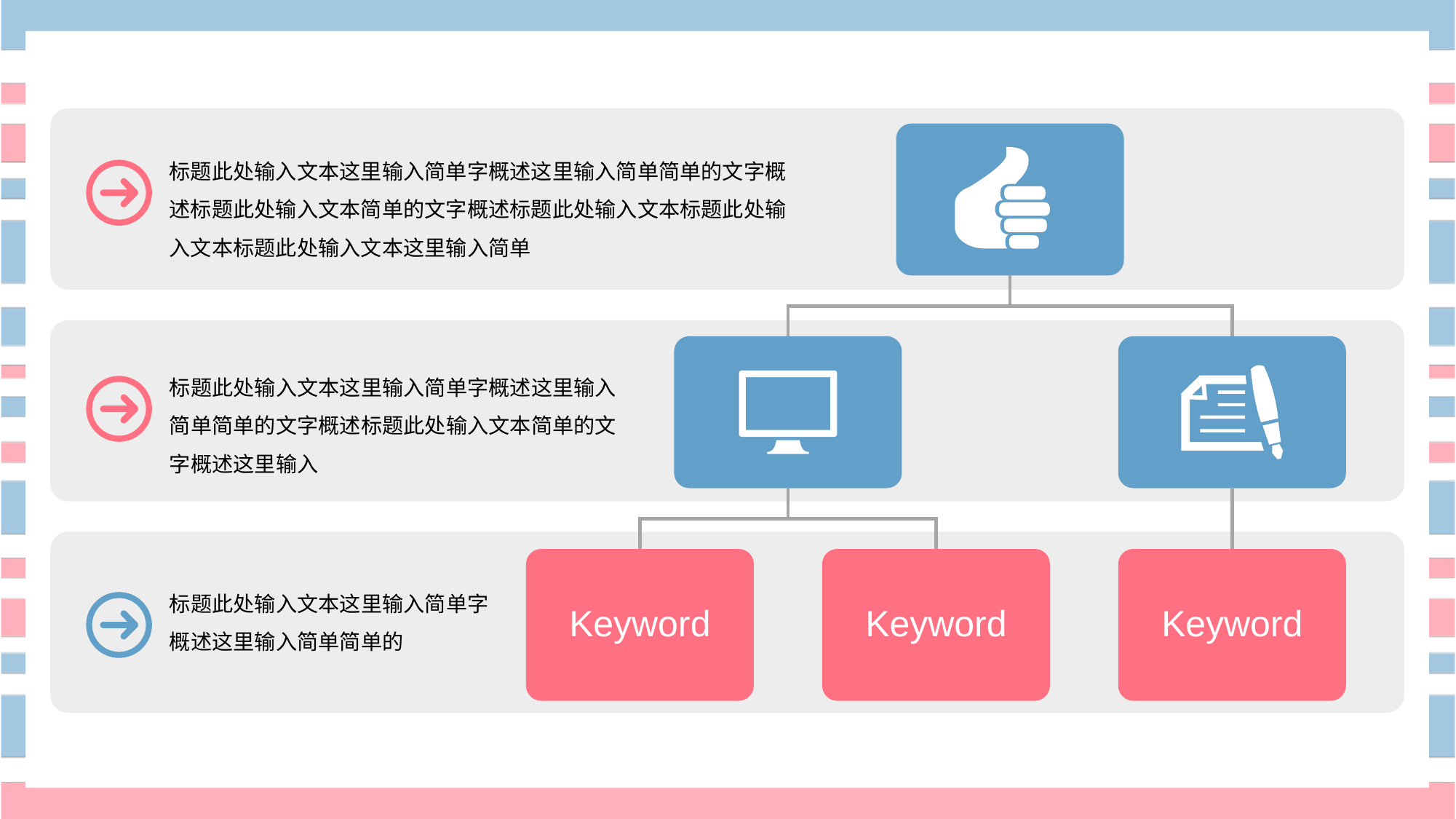

标题此处输入文本这里输入简单字概述这里输入简单简单的文字概述标题此处输入文本简单的文字概述标题此处输入文本标题此处输入文本标题此处输入文本这里输入简单

标题此处输入文本这里输入简单字概述这里输入简单简单的文字概述标题此处输入文本简单的文字概述这里输入

Keyword
Keyword
Keyword
标题此处输入文本这里输入简单字概述这里输入简单简单的